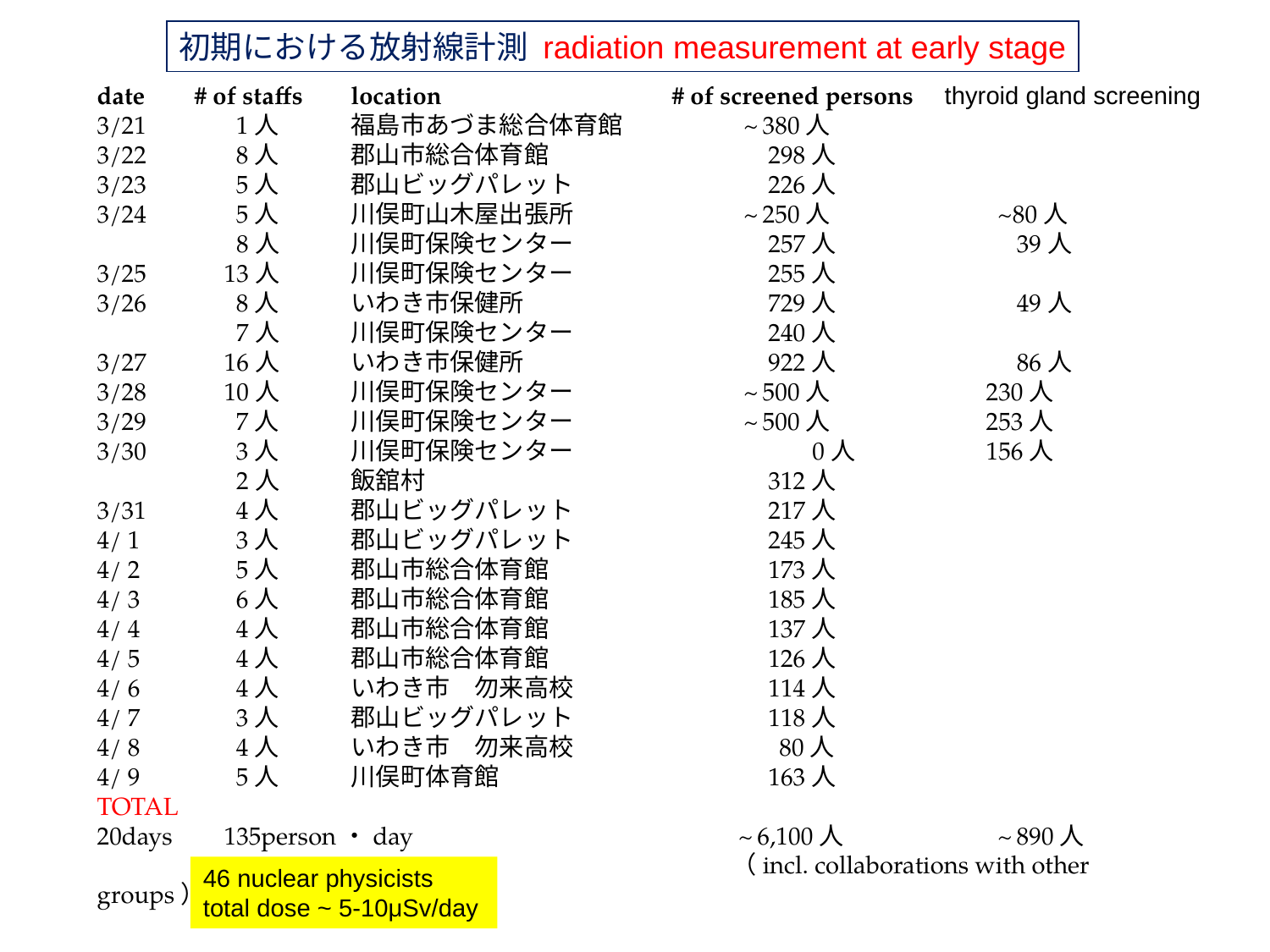

初期における放射線計測 radiation measurement at early stage
date        # of staffs	location		　　  # of screened persons     thyroid gland screening
3/21	  1人	福島市あづま総合体育館	 ~ 380人
3/22	  8人	郡山市総合体育館 		　 298人
3/23	  5人	郡山ビッグパレット 		　 226人
3/24	  5人	川俣町山木屋出張所 		 ~ 250人		 ~80人
	  8人	川俣町保険センター 		　 257人		　39人
3/25	13人	川俣町保険センター 		　 255人
3/26	  8人	いわき市保健所 		　 729人		　49人
	  7人	川俣町保険センター 		　 240人
3/27	16人	いわき市保健所 		　 922人		　86人
3/28	10人	川俣町保険センター 		 ~ 500人		230人
3/29	  7人	川俣町保険センター 		 ~ 500人		253人
3/30	  3人	川俣町保険センター 		　　　0人		156人
	  2人	飯舘村 			　 312人
3/31	  4人	郡山ビッグパレット 		　 217人
4/ 1	  3人	郡山ビッグパレット 		　 245人
4/ 2	  5人	郡山市総合体育館 		　 173人
4/ 3	  6人	郡山市総合体育館 		　 185人
4/ 4	  4人	郡山市総合体育館 		　 137人
4/ 5	  4人	郡山市総合体育館 		　 126人
4/ 6	  4人	いわき市　勿来高校 		　 114人
4/ 7	  3人	郡山ビッグパレット 		　 118人
4/ 8	  4人	いわき市　勿来高校 		　   80人
4/ 9	  5人	川俣町体育館 		　 163人
TOTAL
20days	135person・day	                     	 ~ 6,100人		 ~ 890人
					（incl. collaborations with other groups）
46 nuclear physicists
total dose ~ 5-10μSv/day